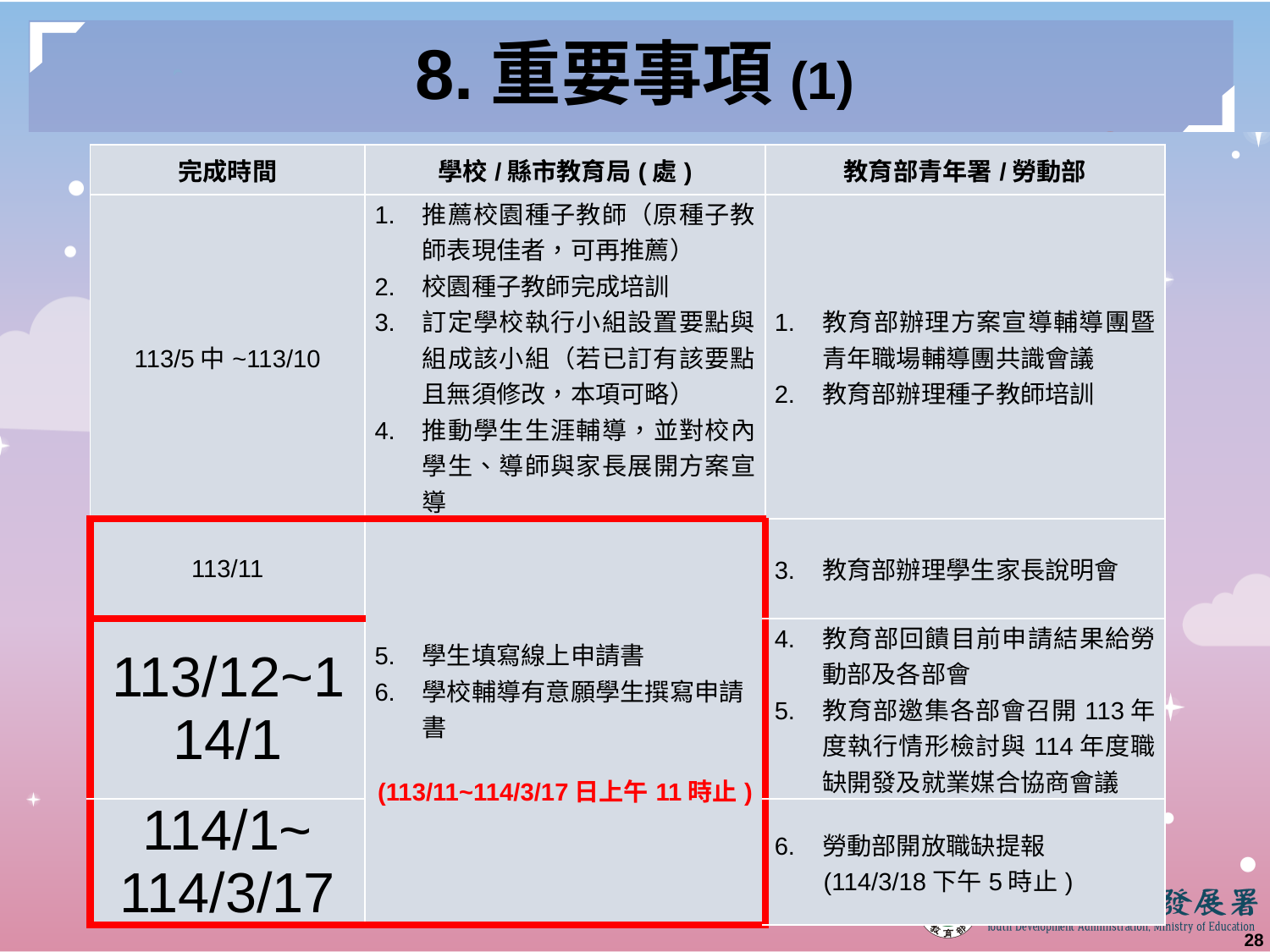

# 8.重要事項(1)
| 完成時間 | 學校/縣市教育局(處) | 教育部青年署/勞動部 |
| --- | --- | --- |
| 113/5中~113/10 | 推薦校園種子教師（原種子教師表現佳者，可再推薦） 校園種子教師完成培訓 訂定學校執行小組設置要點與組成該小組（若已訂有該要點且無須修改，本項可略） 推動學生生涯輔導，並對校內學生、導師與家長展開方案宣導 | 教育部辦理方案宣導輔導團暨青年職場輔導團共識會議 教育部辦理種子教師培訓 |
| 113/11 | 學生填寫線上申請書 學校輔導有意願學生撰寫申請書 (113/11~114/3/17日上午11時止) | 教育部辦理學生家長說明會 |
| 113/12~114/1 |  | 教育部回饋目前申請結果給勞動部及各部會 教育部邀集各部會召開113年度執行情形檢討與114年度職缺開發及就業媒合協商會議 |
| 114/1~ 114/3/17 |  | 勞動部開放職缺提報 (114/3/18下午5時止) |
28